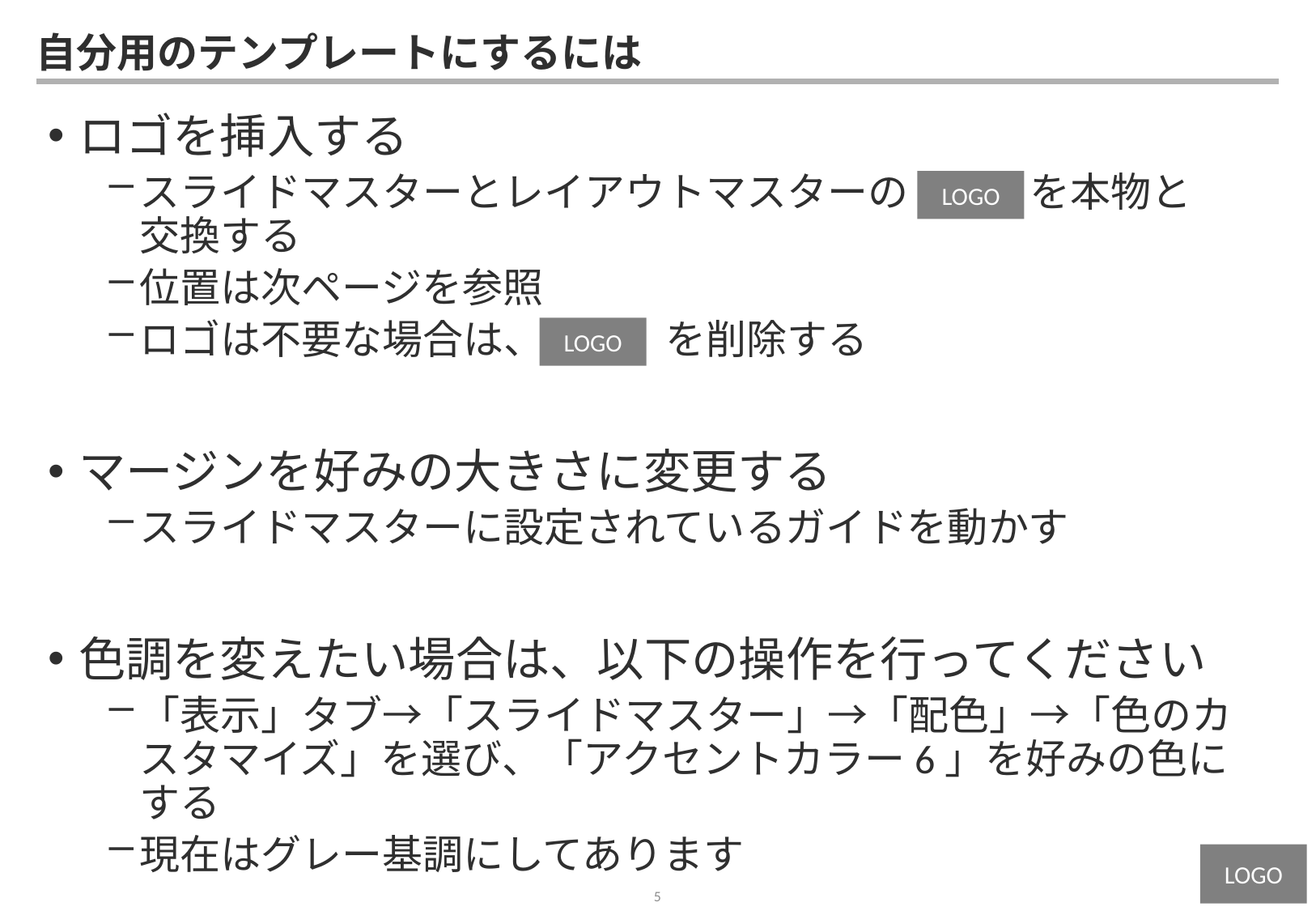

# 自分用のテンプレートにするには
ロゴを挿入する
スライドマスターとレイアウトマスターの　　　を本物と
交換する
位置は次ページを参照
ロゴは不要な場合は、　　　を削除する

マージンを好みの大きさに変更する
スライドマスターに設定されているガイドを動かす

色調を変えたい場合は、以下の操作を行ってください
「表示」タブ→「スライドマスター」→「配色」→「色のカスタマイズ」を選び、「アクセントカラー6」を好みの色にする
現在はグレー基調にしてあります
LOGO
LOGO